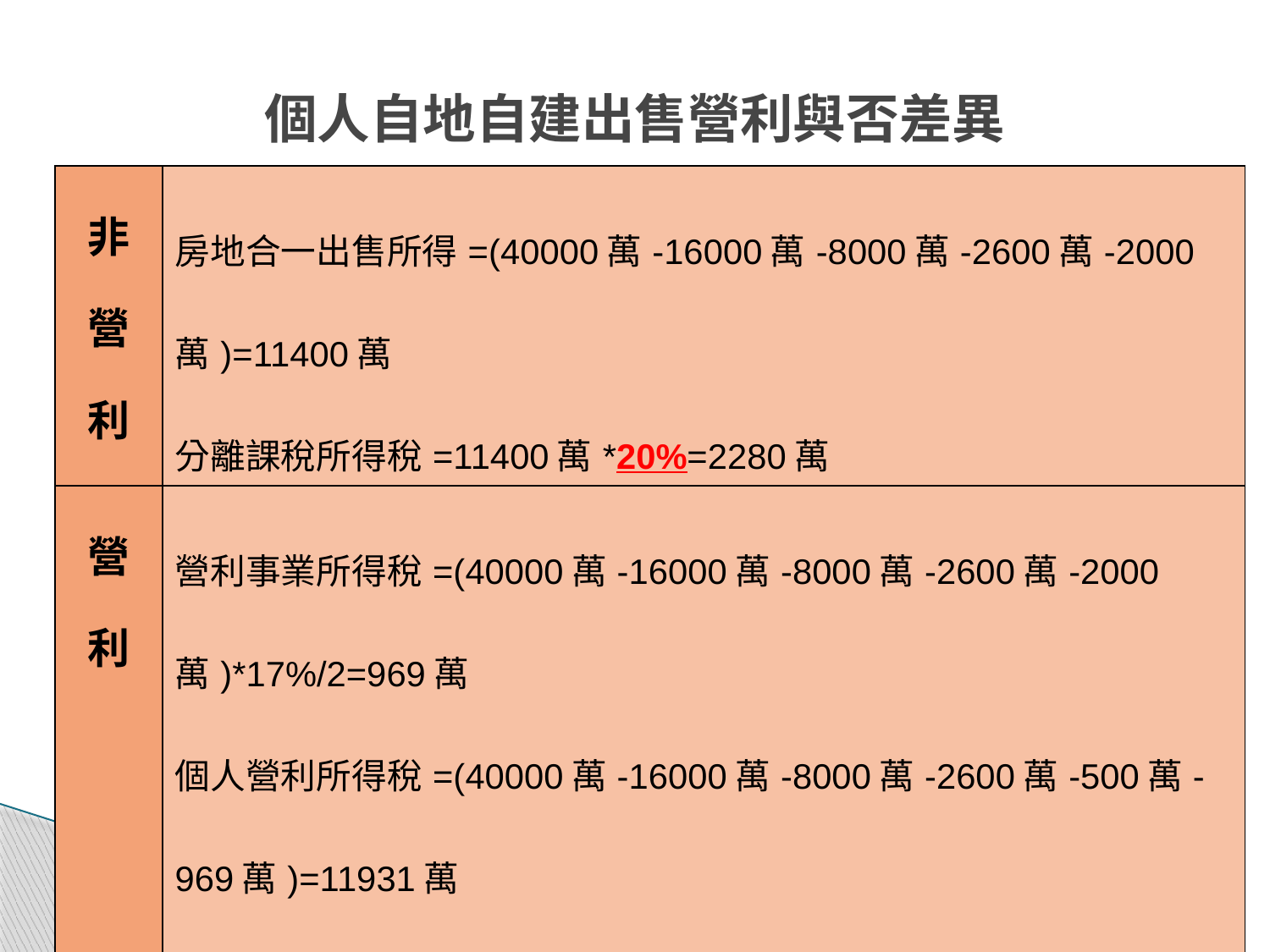

# 個人自地自建出售營利與否差異
| 非營利 | 房地合一出售所得=(40000萬-16000萬-8000萬-2600萬-2000萬)=11400萬 分離課稅所得稅=11400萬\*20%=2280萬 |
| --- | --- |
| 營利 | 營利事業所得稅=(40000萬-16000萬-8000萬-2600萬-2000萬)\*17%/2=969萬 個人營利所得稅=(40000萬-16000萬-8000萬-2600萬-500萬-969萬)=11931萬 綜合所得稅=11931萬\*45%=5369萬 稅負合計=969萬+5369萬=6338萬 |
71